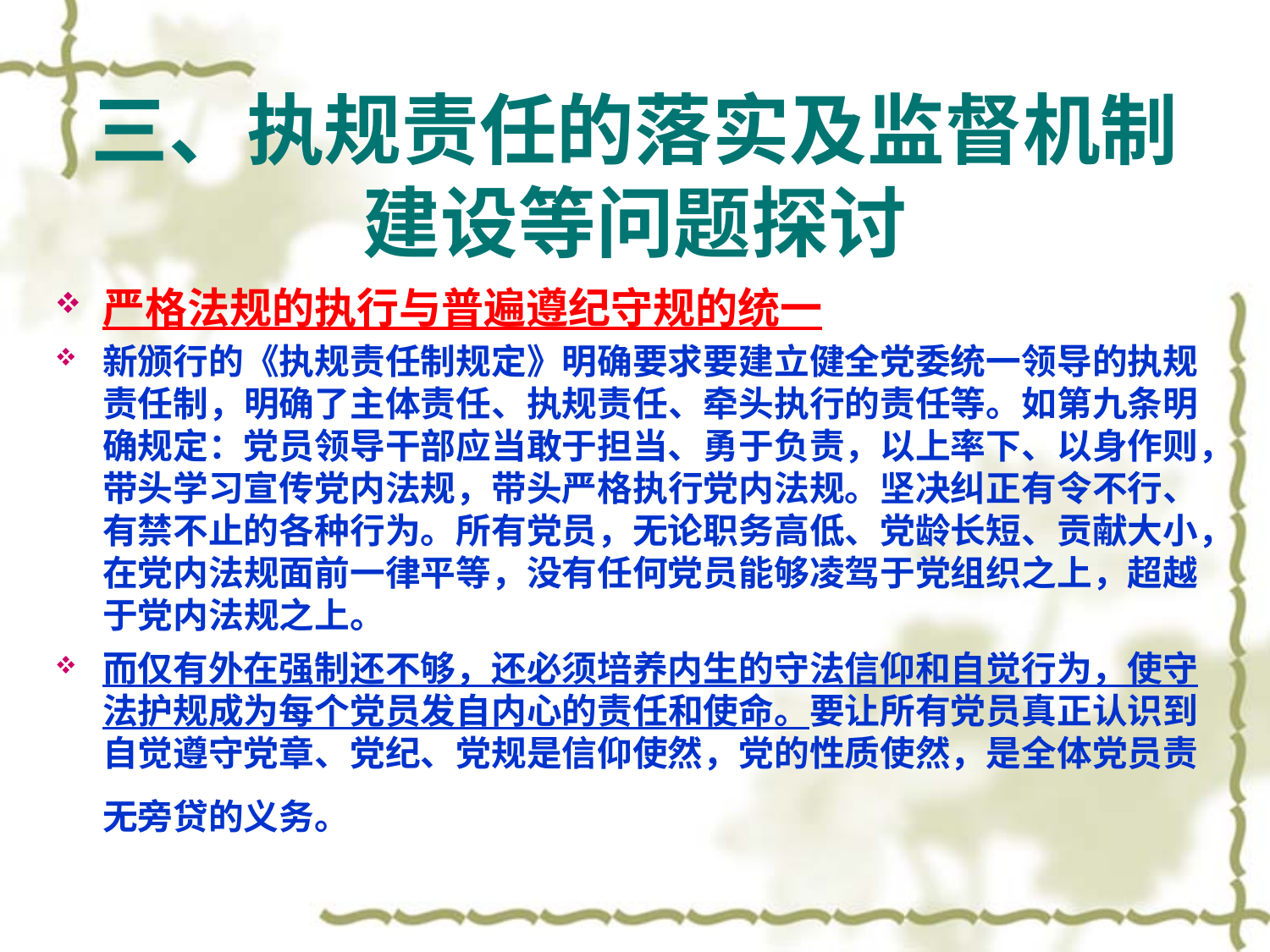

# 三、执规责任的落实及监督机制建设等问题探讨
严格法规的执行与普遍遵纪守规的统一
新颁行的《执规责任制规定》明确要求要建立健全党委统一领导的执规责任制，明确了主体责任、执规责任、牵头执行的责任等。如第九条明确规定：党员领导干部应当敢于担当、勇于负责，以上率下、以身作则，带头学习宣传党内法规，带头严格执行党内法规。坚决纠正有令不行、有禁不止的各种行为。所有党员，无论职务高低、党龄长短、贡献大小，在党内法规面前一律平等，没有任何党员能够凌驾于党组织之上，超越于党内法规之上。
而仅有外在强制还不够，还必须培养内生的守法信仰和自觉行为，使守法护规成为每个党员发自内心的责任和使命。要让所有党员真正认识到自觉遵守党章、党纪、党规是信仰使然，党的性质使然，是全体党员责无旁贷的义务。